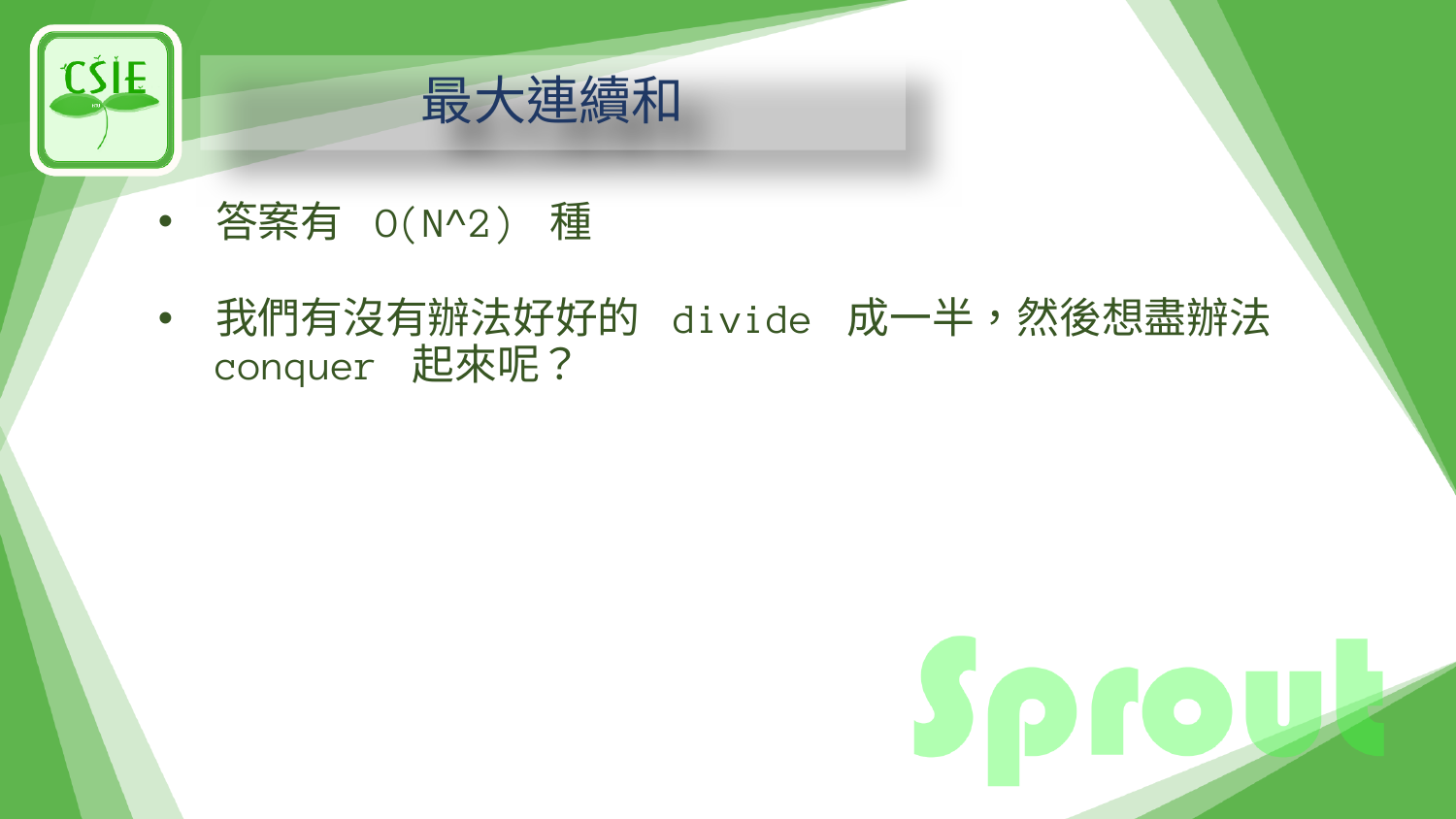

# 最大連續和
答案有 O(N^2) 種
我們有沒有辦法好好的 divide 成一半，然後想盡辦法 conquer 起來呢？